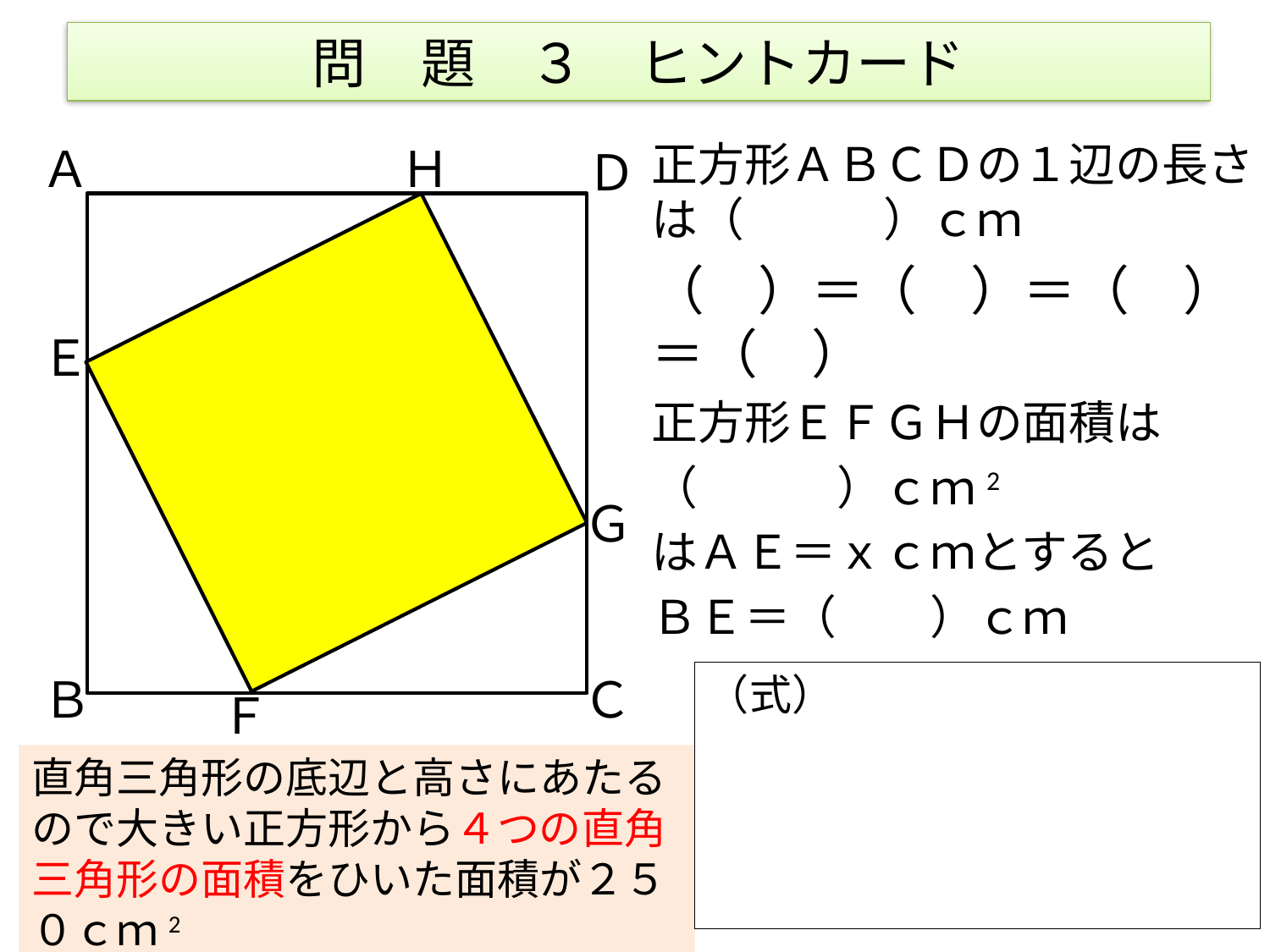

# 問　題　３　ヒントカード
正方形ＡＢＣＤの１辺の長さは（　　　）ｃｍ
（　）＝（　）＝（　）＝（　）
正方形ＥＦＧＨの面積は
（　　　）ｃｍ2
はＡＥ＝ｘｃｍとすると
ＢＥ＝（　　）ｃｍ
Ｈ
Ａ
Ｄ

Ｅ
Ｇ
Ｂ
Ｃ
（式）

Ｆ
直角三角形の底辺と高さにあたるので大きい正方形から４つの直角三角形の面積をひいた面積が２５０ｃｍ2